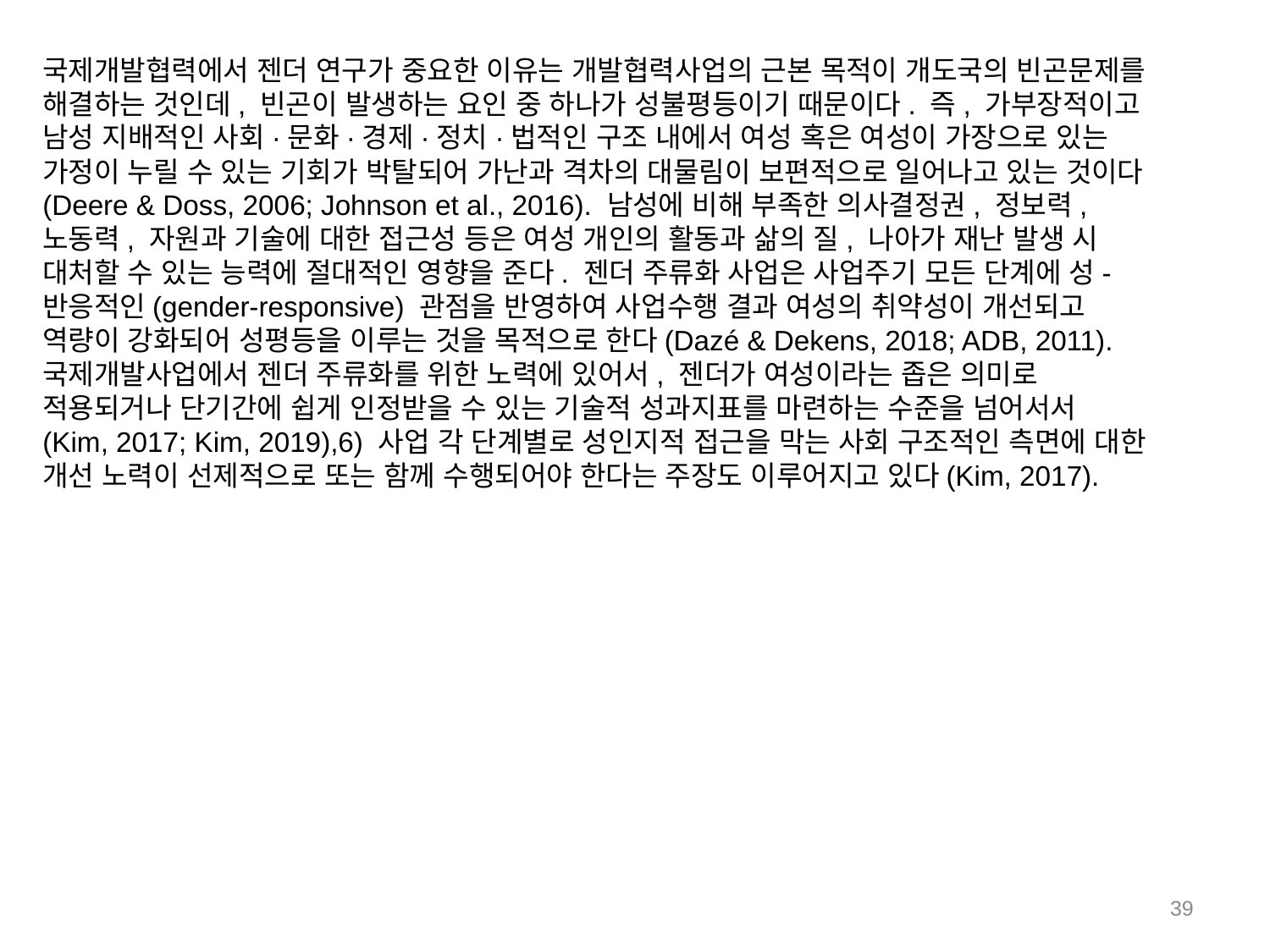

국제개발협력에서 젠더 연구가 중요한 이유는 개발협력사업의 근본 목적이 개도국의 빈곤문제를 해결하는 것인데, 빈곤이 발생하는 요인 중 하나가 성불평등이기 때문이다. 즉, 가부장적이고 남성 지배적인 사회·문화·경제·정치·법적인 구조 내에서 여성 혹은 여성이 가장으로 있는 가정이 누릴 수 있는 기회가 박탈되어 가난과 격차의 대물림이 보편적으로 일어나고 있는 것이다(Deere & Doss, 2006; Johnson et al., 2016). 남성에 비해 부족한 의사결정권, 정보력, 노동력, 자원과 기술에 대한 접근성 등은 여성 개인의 활동과 삶의 질, 나아가 재난 발생 시 대처할 수 있는 능력에 절대적인 영향을 준다. 젠더 주류화 사업은 사업주기 모든 단계에 성-반응적인(gender-responsive) 관점을 반영하여 사업수행 결과 여성의 취약성이 개선되고 역량이 강화되어 성평등을 이루는 것을 목적으로 한다(Dazé & Dekens, 2018; ADB, 2011). 국제개발사업에서 젠더 주류화를 위한 노력에 있어서, 젠더가 여성이라는 좁은 의미로 적용되거나 단기간에 쉽게 인정받을 수 있는 기술적 성과지표를 마련하는 수준을 넘어서서(Kim, 2017; Kim, 2019),6) 사업 각 단계별로 성인지적 접근을 막는 사회 구조적인 측면에 대한 개선 노력이 선제적으로 또는 함께 수행되어야 한다는 주장도 이루어지고 있다(Kim, 2017).
39